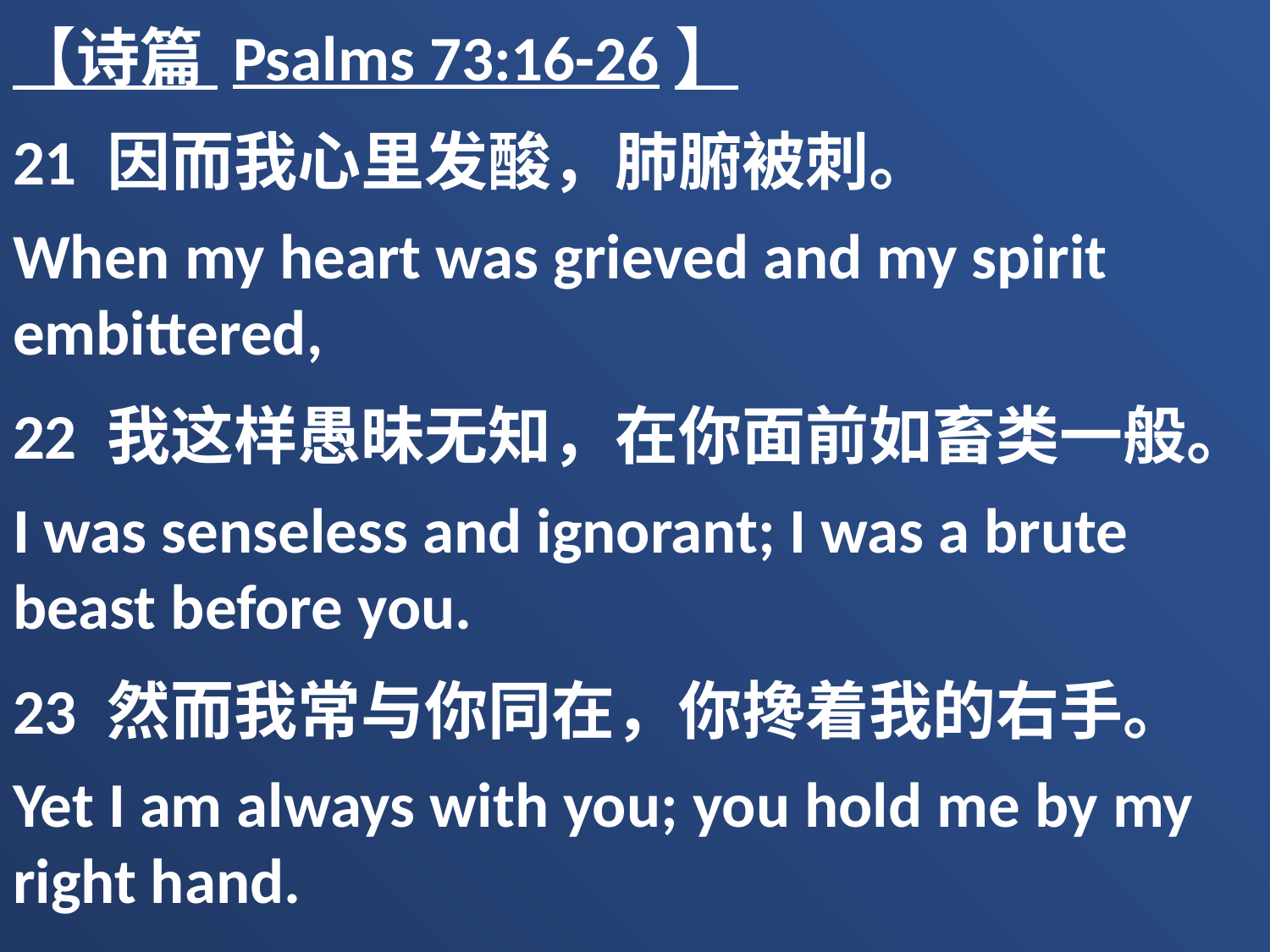

【诗篇 Psalms 73:16-26】
21 因而我心里发酸，肺腑被刺。
When my heart was grieved and my spirit embittered,
22 我这样愚昧无知，在你面前如畜类一般。
I was senseless and ignorant; I was a brute beast before you.
23 然而我常与你同在，你搀着我的右手。
Yet I am always with you; you hold me by my right hand.